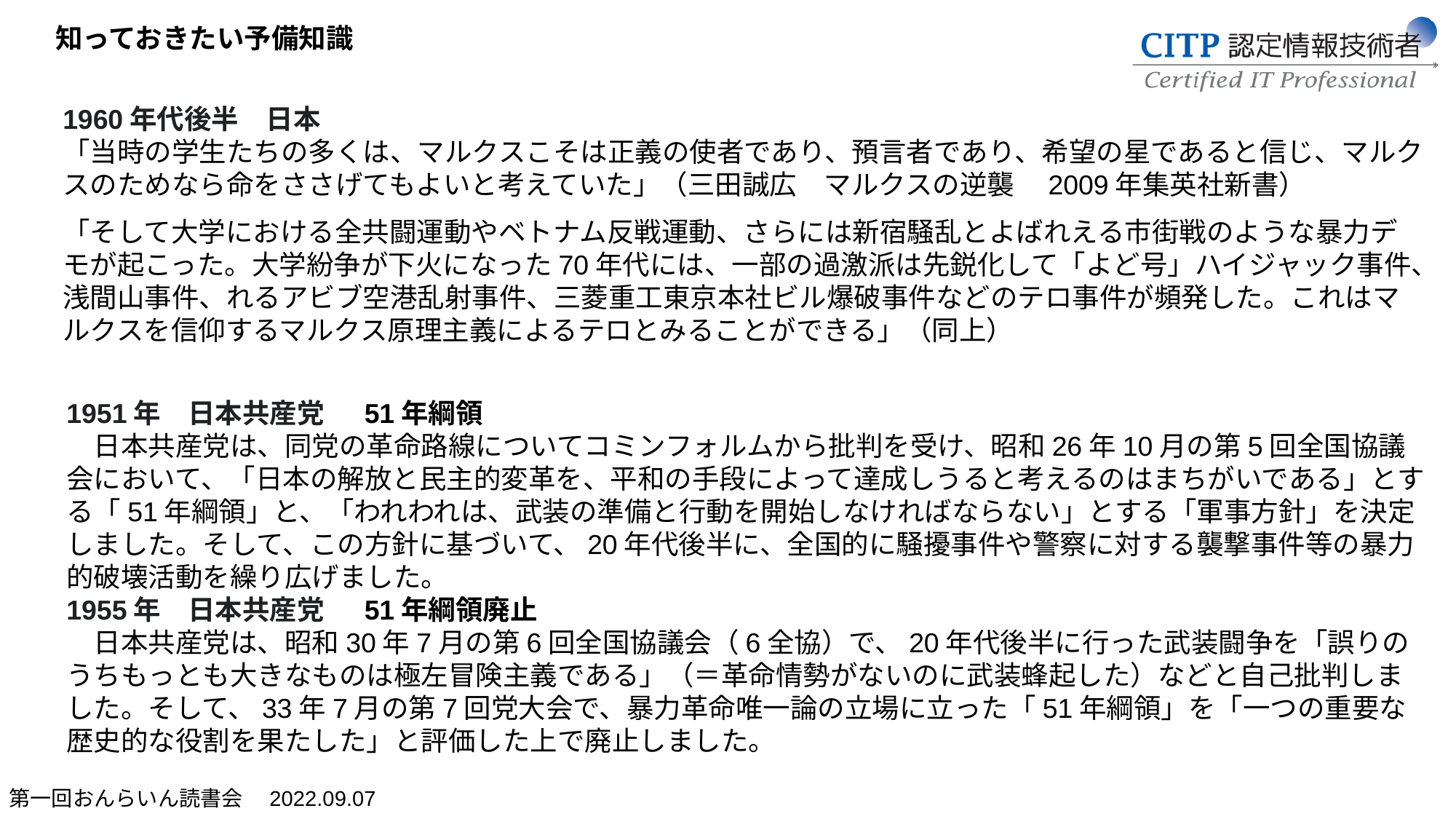

知っておきたい予備知識
1960年代後半　日本
「当時の学生たちの多くは、マルクスこそは正義の使者であり、預言者であり、希望の星であると信じ、マルクスのためなら命をささげてもよいと考えていた」（三田誠広　マルクスの逆襲　2009年集英社新書）

「そして大学における全共闘運動やベトナム反戦運動、さらには新宿騒乱とよばれえる市街戦のような暴力デモが起こった。大学紛争が下火になった70年代には、一部の過激派は先鋭化して「よど号」ハイジャック事件、浅間山事件、れるアビブ空港乱射事件、三菱重工東京本社ビル爆破事件などのテロ事件が頻発した。これはマルクスを信仰するマルクス原理主義によるテロとみることができる」（同上）
1951年　日本共産党　 51年綱領
　日本共産党は、同党の革命路線についてコミンフォルムから批判を受け、昭和26年10月の第5回全国協議会において、「日本の解放と民主的変革を、平和の手段によって達成しうると考えるのはまちがいである」とする「51年綱領」と、「われわれは、武装の準備と行動を開始しなければならない」とする「軍事方針」を決定しました。そして、この方針に基づいて、20年代後半に、全国的に騒擾事件や警察に対する襲撃事件等の暴力的破壊活動を繰り広げました。
1955年　日本共産党　 51年綱領廃止
　日本共産党は、昭和30年7月の第6回全国協議会（6全協）で、20年代後半に行った武装闘争を「誤りのうちもっとも大きなものは極左冒険主義である」（＝革命情勢がないのに武装蜂起した）などと自己批判しました。そして、33年7月の第7回党大会で、暴力革命唯一論の立場に立った「51年綱領」を「一つの重要な歴史的な役割を果たした」と評価した上で廃止しました。